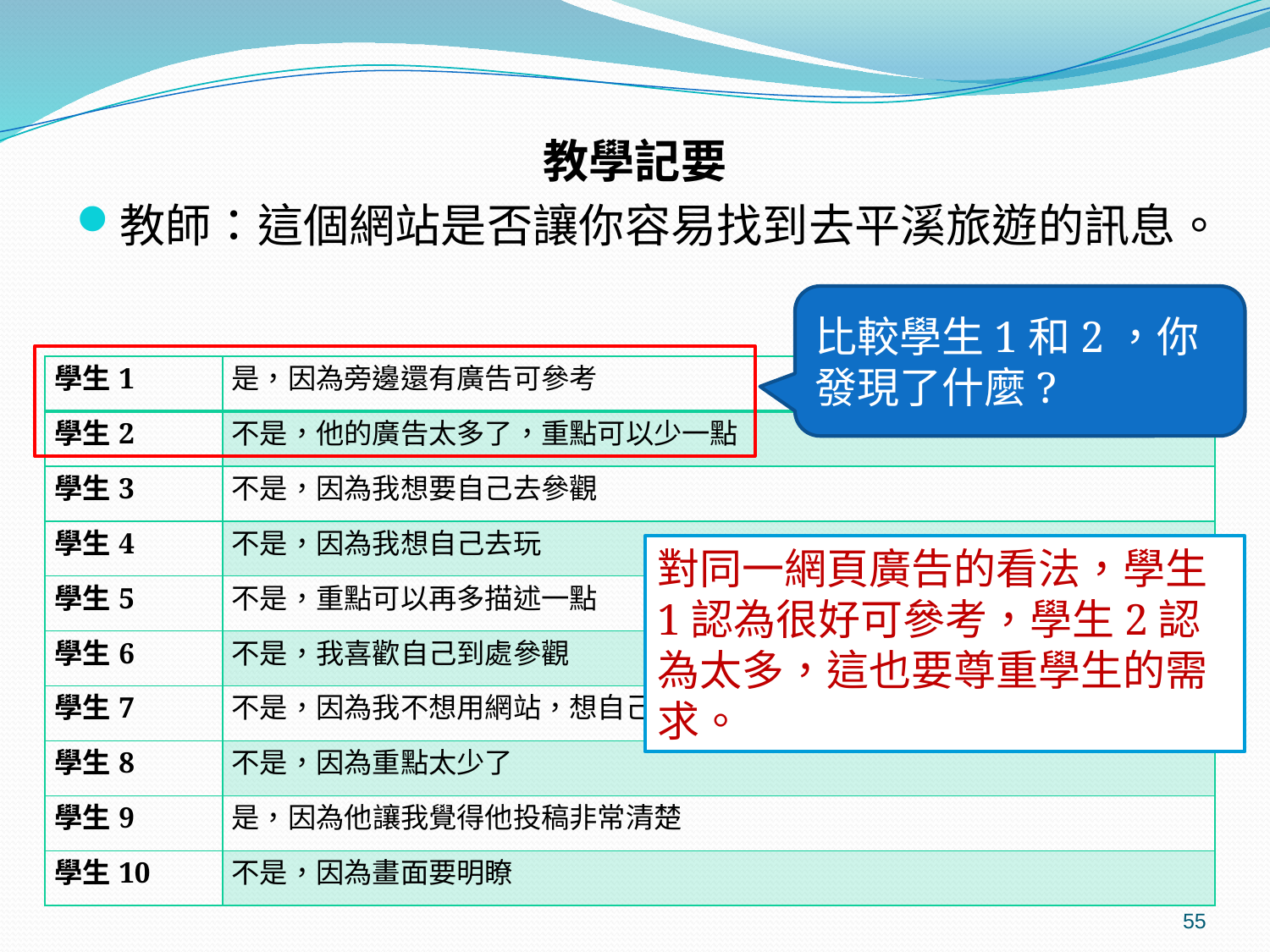

教學記要
教師：這個網站是否讓你容易找到去平溪旅遊的訊息。

比較學生1和2，你發現了什麼?

| 學生1 | 是，因為旁邊還有廣告可參考 |
| --- | --- |
| 學生2 | 不是，他的廣告太多了，重點可以少一點 |
| 學生3 | 不是，因為我想要自己去參觀 |
| 學生4 | 不是，因為我想自己去玩 |
| 學生5 | 不是，重點可以再多描述一點 |
| 學生6 | 不是，我喜歡自己到處參觀 |
| 學生7 | 不是，因為我不想用網站，想自己看自己玩 |
| 學生8 | 不是，因為重點太少了 |
| 學生9 | 是，因為他讓我覺得他投稿非常清楚 |
| 學生10 | 不是，因為畫面要明瞭 |
對同一網頁廣告的看法，學生1認為很好可參考，學生2認為太多，這也要尊重學生的需求。
55